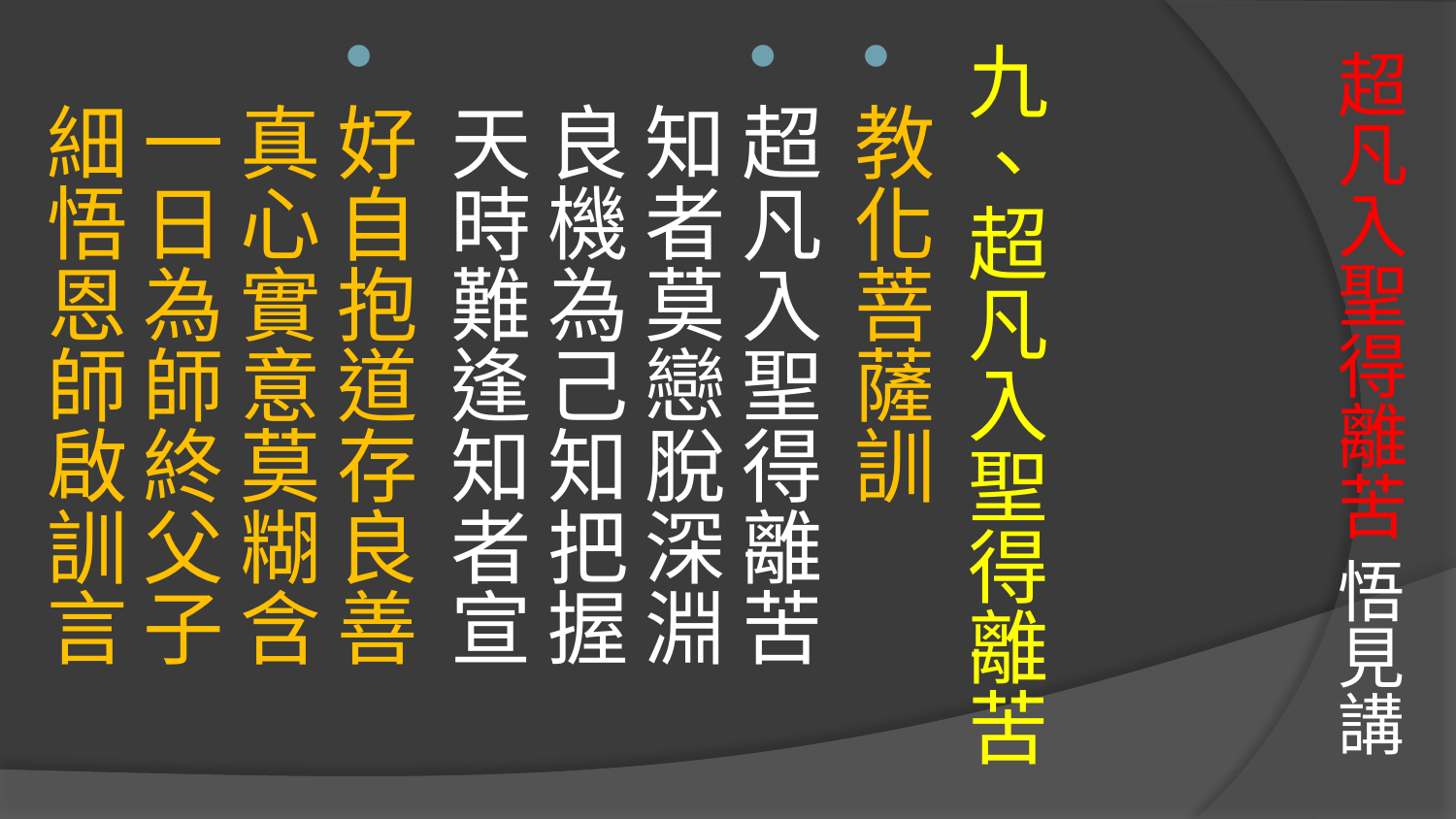

# 超凡入聖得離苦 悟見講
九、超凡入聖得離苦
教化菩薩訓
超凡入聖得離苦　知者莫戀脫深淵
良機為己知把握　天時難逢知者宣
好自抱道存良善　真心實意莫糊含
一日為師終父子　細悟恩師啟訓言